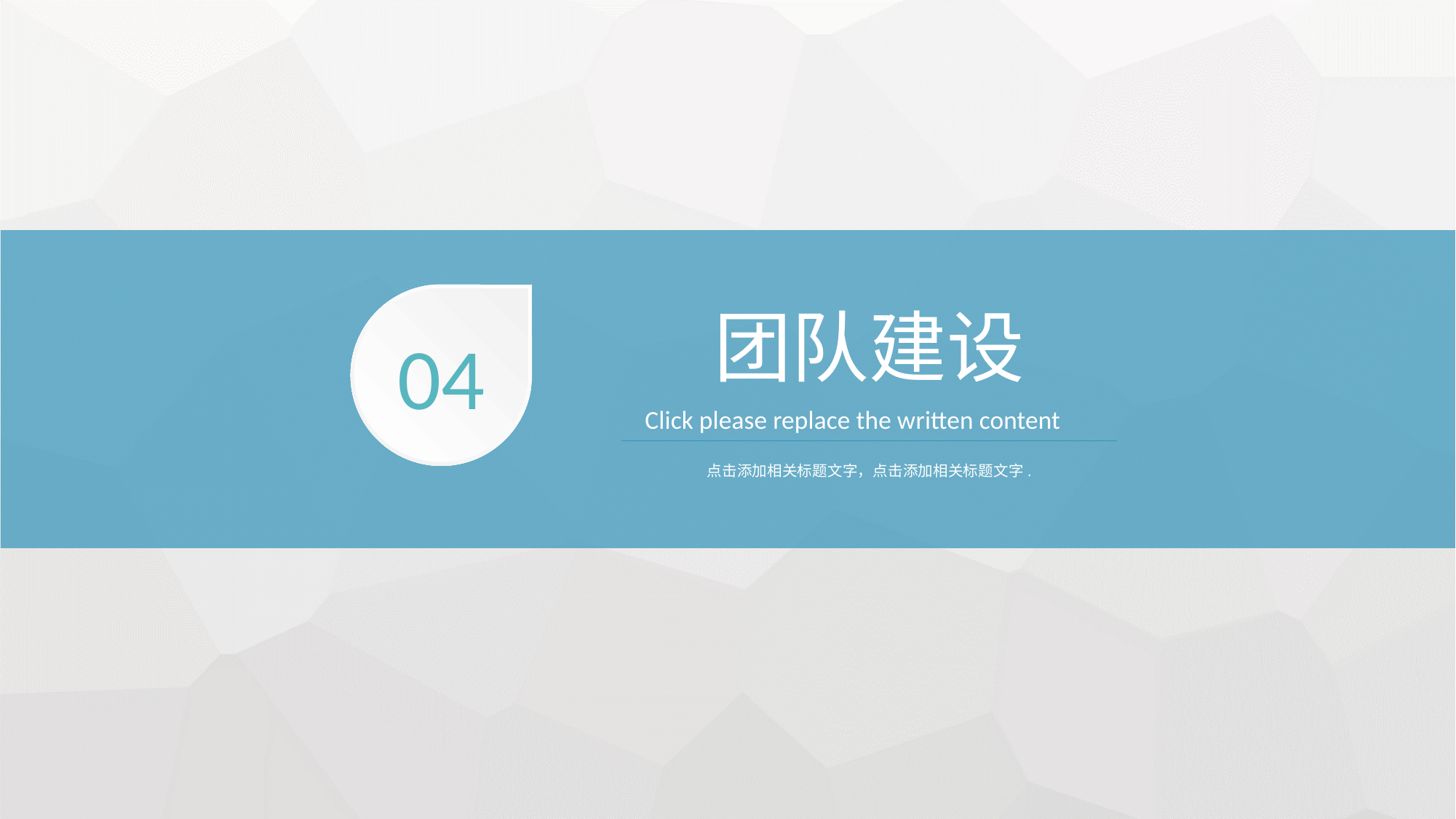

04
团队建设
Click please replace the written content
点击添加相关标题文字，点击添加相关标题文字.